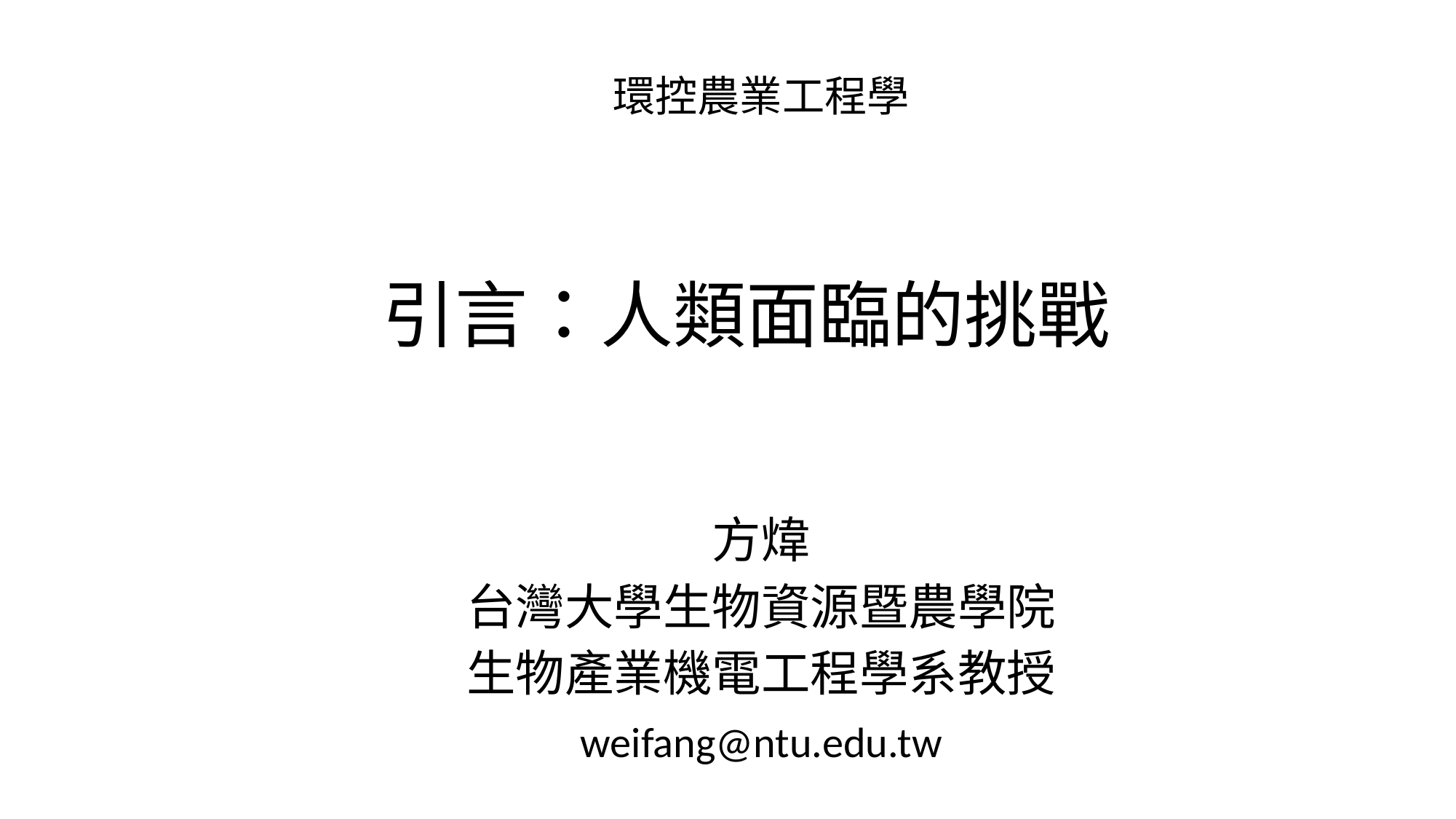

環控農業工程學
# 引言：人類面臨的挑戰
方煒
台灣大學生物資源暨農學院
生物產業機電工程學系教授
weifang@ntu.edu.tw